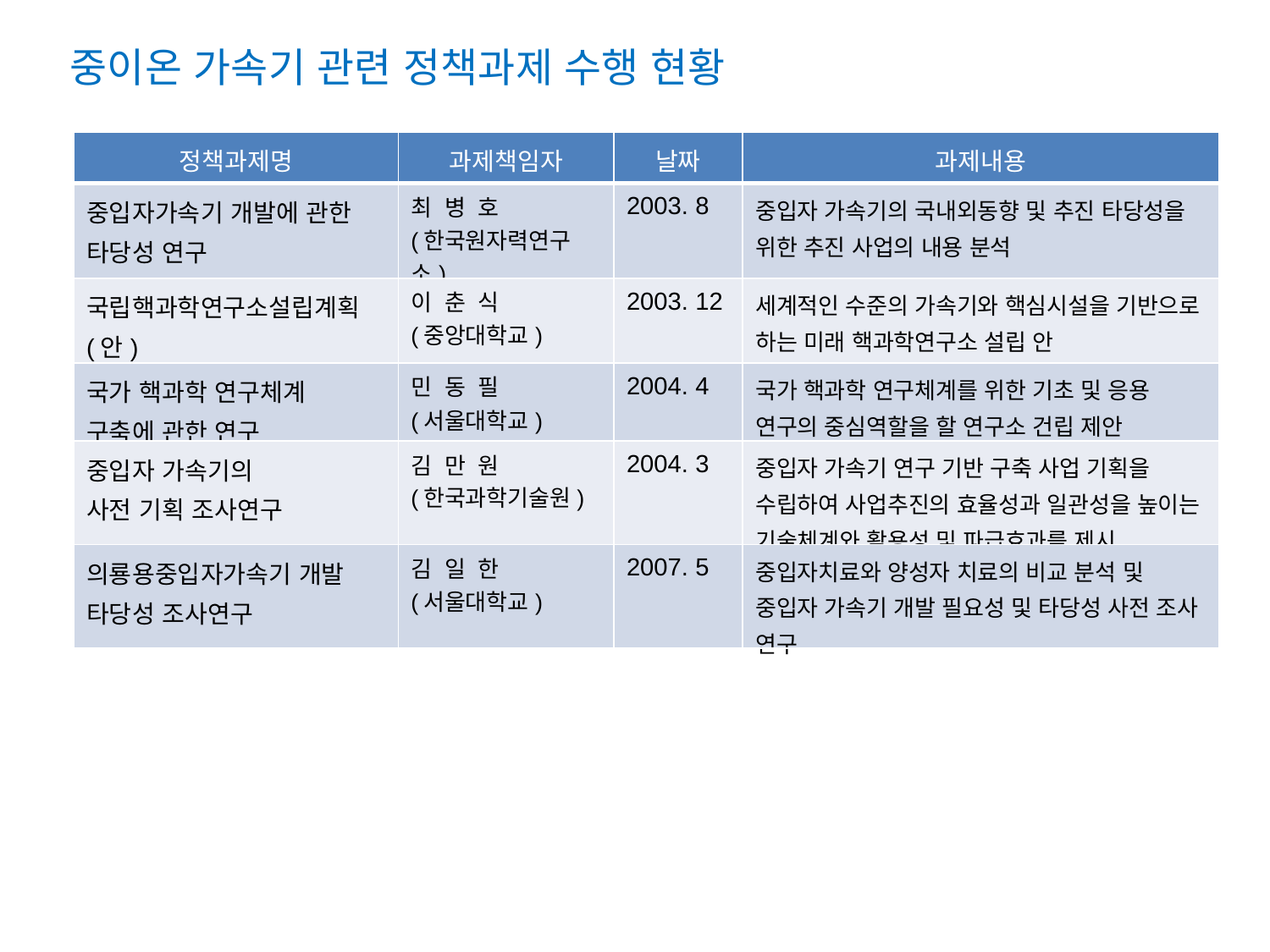

중이온 가속기 관련 정책과제 수행 현황
| 정책과제명 | 과제책임자 | 날짜 | 과제내용 |
| --- | --- | --- | --- |
| 중입자가속기 개발에 관한 타당성 연구 | 최 병 호 (한국원자력연구소) | 2003. 8 | 중입자 가속기의 국내외동향 및 추진 타당성을 위한 추진 사업의 내용 분석 |
| 국립핵과학연구소설립계획(안) | 이 춘 식 (중앙대학교) | 2003. 12 | 세계적인 수준의 가속기와 핵심시설을 기반으로 하는 미래 핵과학연구소 설립 안 |
| 국가 핵과학 연구체계 구축에 관한 연구 | 민 동 필 (서울대학교) | 2004. 4 | 국가 핵과학 연구체계를 위한 기초 및 응용 연구의 중심역할을 할 연구소 건립 제안 |
| 중입자 가속기의 사전 기획 조사연구 | 김 만 원 (한국과학기술원) | 2004. 3 | 중입자 가속기 연구 기반 구축 사업 기획을 수립하여 사업추진의 효율성과 일관성을 높이는 기술체계와 활용성 및 파급효과를 제시 |
| 의룡용중입자가속기 개발 타당성 조사연구 | 김 일 한 (서울대학교) | 2007. 5 | 중입자치료와 양성자 치료의 비교 분석 및 중입자 가속기 개발 필요성 및 타당성 사전 조사 연구 |